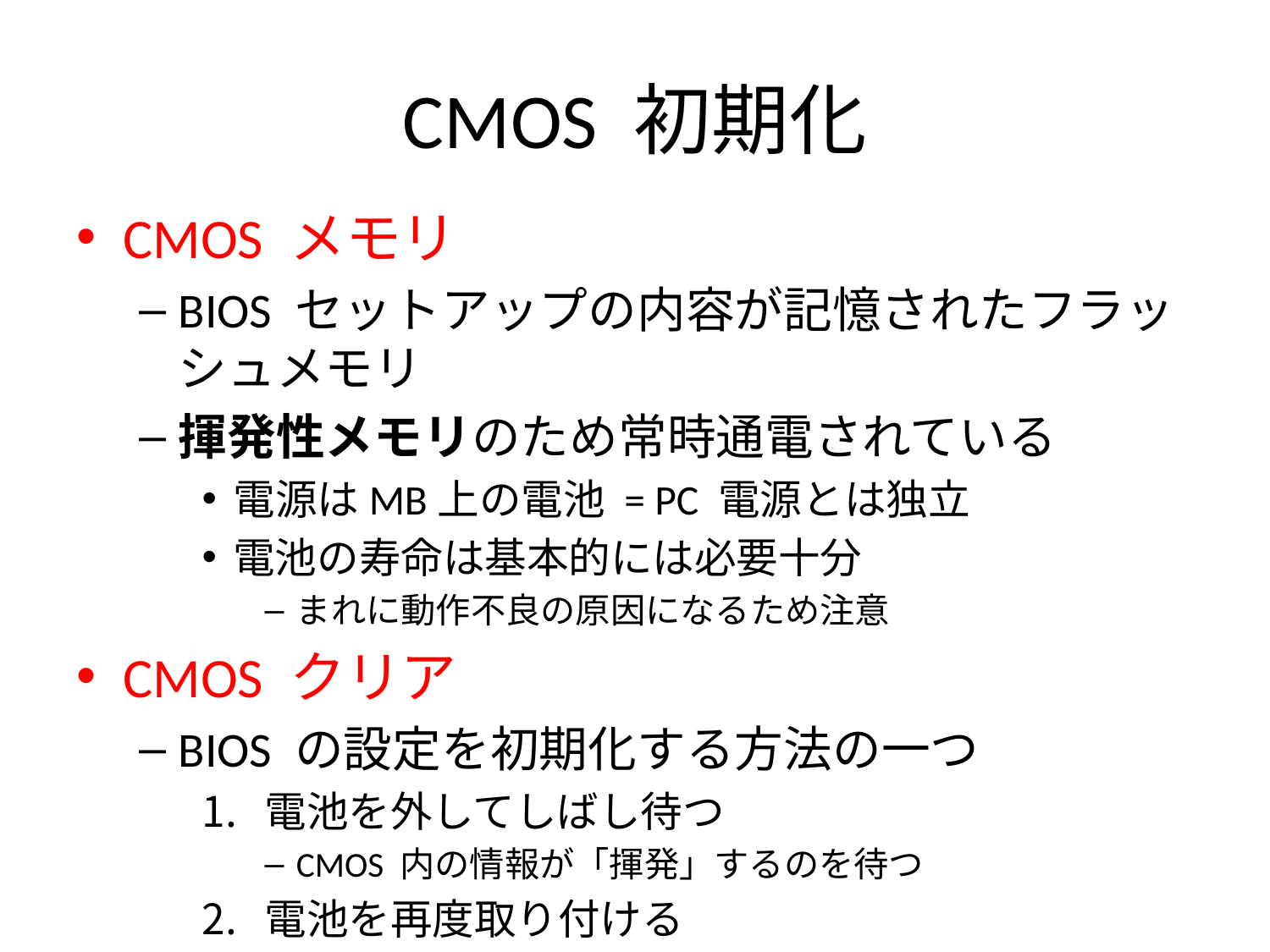

# CMOS 初期化
CMOS メモリ
BIOS セットアップの内容が記憶されたフラッシュメモリ
揮発性メモリのため常時通電されている
電源はMB上の電池 = PC 電源とは独立
電池の寿命は基本的には必要十分
まれに動作不良の原因になるため注意
CMOS クリア
BIOS の設定を初期化する方法の一つ
電池を外してしばし待つ
CMOS 内の情報が「揮発」するのを待つ
電池を再度取り付ける